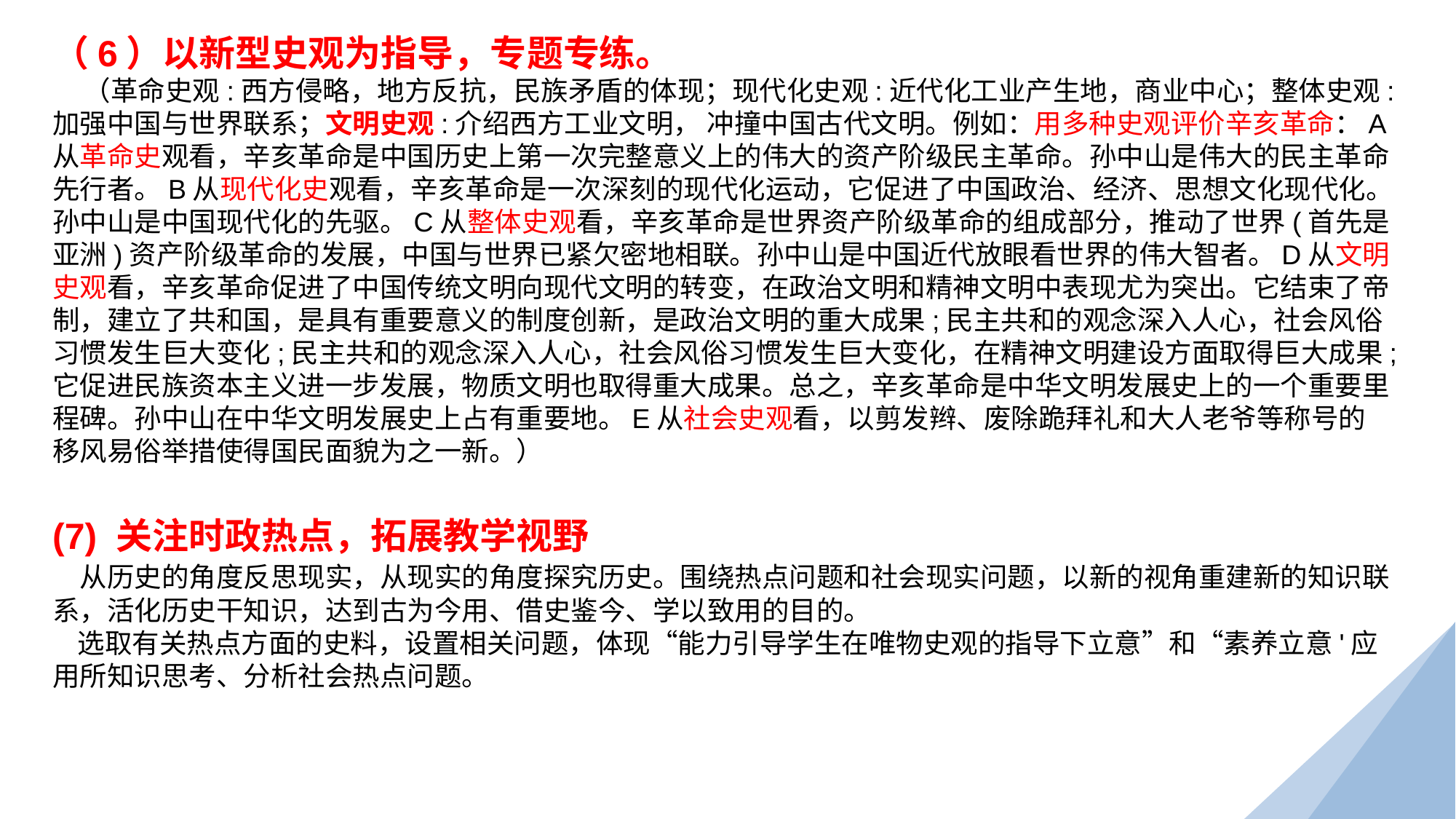

（6）以新型史观为指导，专题专练。
    （革命史观:西方侵略，地方反抗，民族矛盾的体现；现代化史观:近代化工业产生地，商业中心；整体史观:加强中国与世界联系；文明史观:介绍西方工业文明， 冲撞中国古代文明。例如：用多种史观评价辛亥革命：A从革命史观看，辛亥革命是中国历史上第一次完整意义上的伟大的资产阶级民主革命。孙中山是伟大的民主革命先行者。B从现代化史观看，辛亥革命是一次深刻的现代化运动，它促进了中国政治、经济、思想文化现代化。孙中山是中国现代化的先驱。C从整体史观看，辛亥革命是世界资产阶级革命的组成部分，推动了世界(首先是亚洲)资产阶级革命的发展，中国与世界已紧欠密地相联。孙中山是中国近代放眼看世界的伟大智者。D从文明史观看，辛亥革命促进了中国传统文明向现代文明的转变，在政治文明和精神文明中表现尤为突出。它结束了帝制，建立了共和国，是具有重要意义的制度创新，是政治文明的重大成果;民主共和的观念深入人心，社会风俗习惯发生巨大变化;民主共和的观念深入人心，社会风俗习惯发生巨大变化，在精神文明建设方面取得巨大成果;它促进民族资本主义进一步发展，物质文明也取得重大成果。总之，辛亥革命是中华文明发展史上的一个重要里程碑。孙中山在中华文明发展史上占有重要地。E从社会史观看，以剪发辫、废除跪拜礼和大人老爷等称号的移风易俗举措使得国民面貌为之一新。）

(7) 关注时政热点，拓展教学视野
   从历史的角度反思现实，从现实的角度探究历史。围绕热点问题和社会现实问题，以新的视角重建新的知识联系，活化历史干知识，达到古为今用、借史鉴今、学以致用的目的。
   选取有关热点方面的史料，设置相关问题，体现“能力引导学生在唯物史观的指导下立意”和“素养立意'应用所知识思考、分析社会热点问题。
38